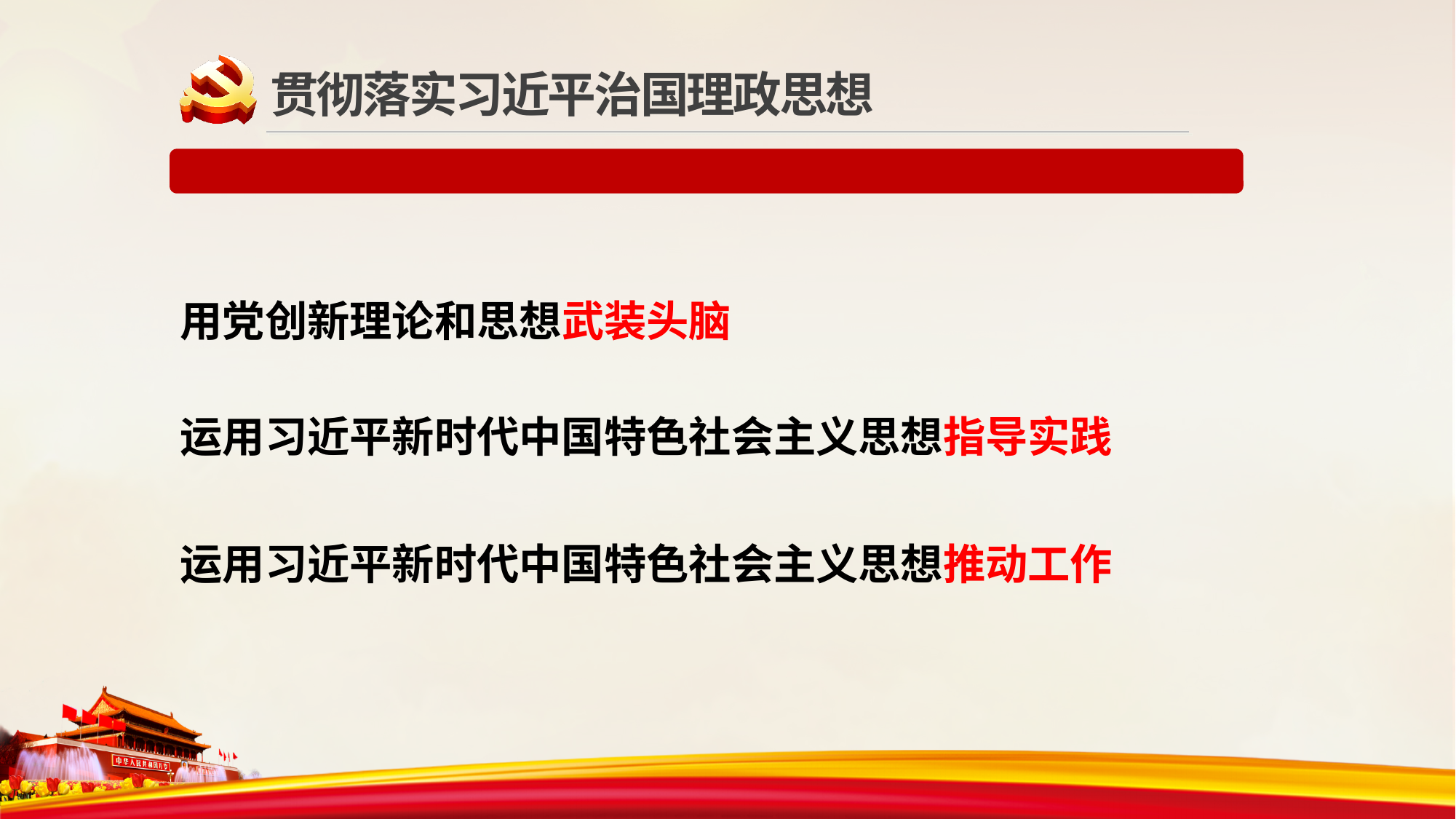

贯彻落实习近平治国理政思想

用党创新理论和思想武装头脑
运用习近平新时代中国特色社会主义思想指导实践
运用习近平新时代中国特色社会主义思想推动工作